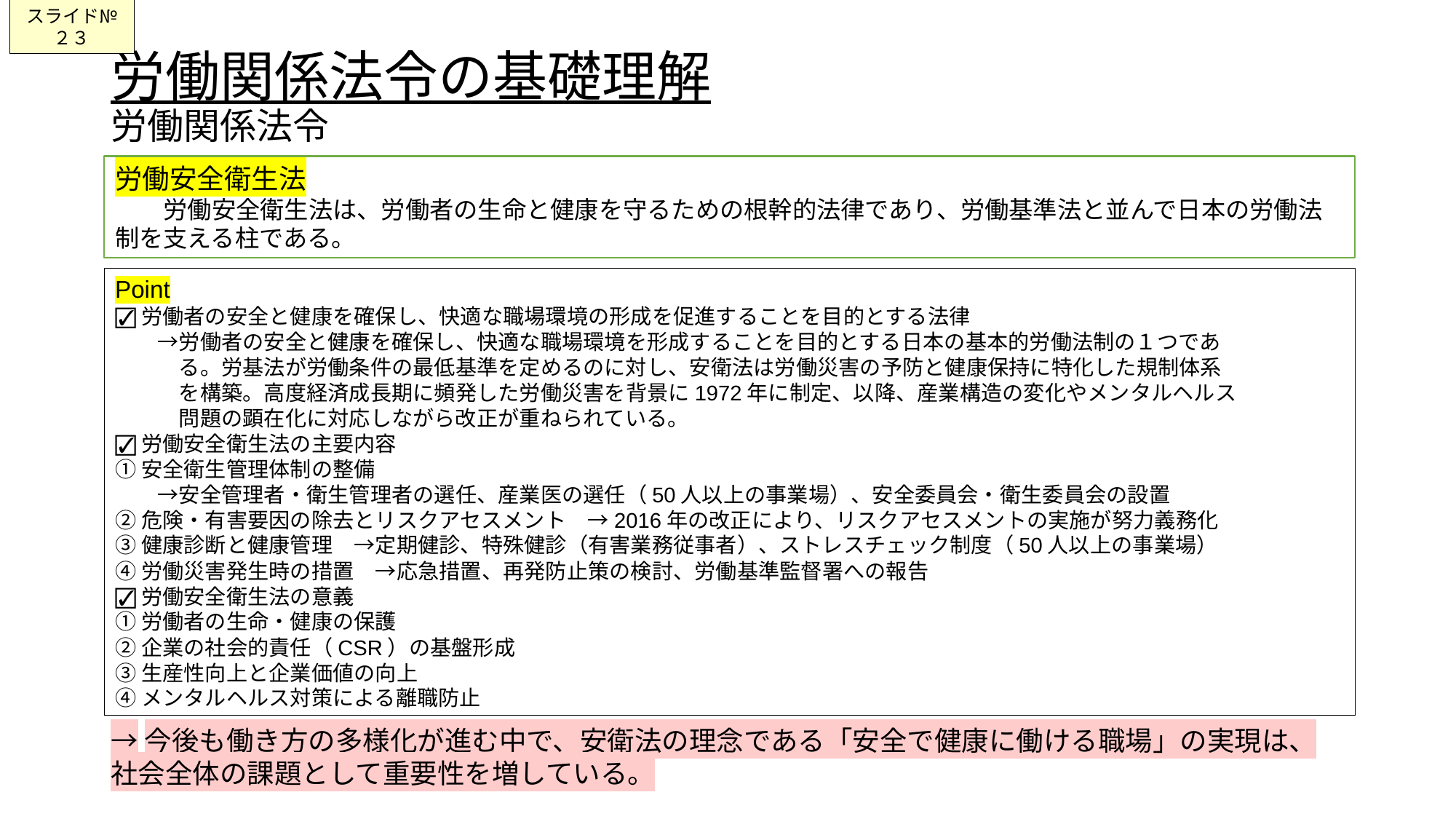

スライド№２３
# 労働関係法令の基礎理解 労働関係法令
労働安全衛生法
　　労働安全衛生法は、労働者の生命と健康を守るための根幹的法律であり、労働基準法と並んで日本の労働法制を支える柱である。
Point
☑労働者の安全と健康を確保し、快適な職場環境の形成を促進することを目的とする法律
　　→労働者の安全と健康を確保し、快適な職場環境を形成することを目的とする日本の基本的労働法制の１つであ
　　　る。労基法が労働条件の最低基準を定めるのに対し、安衛法は労働災害の予防と健康保持に特化した規制体系
　　　を構築。高度経済成長期に頻発した労働災害を背景に1972年に制定、以降、産業構造の変化やメンタルヘルス
　　　問題の顕在化に対応しながら改正が重ねられている。
☑労働安全衛生法の主要内容
①安全衛生管理体制の整備
　　→安全管理者・衛生管理者の選任、産業医の選任（50人以上の事業場）、安全委員会・衛生委員会の設置
②危険・有害要因の除去とリスクアセスメント　→2016年の改正により、リスクアセスメントの実施が努力義務化
③健康診断と健康管理　→定期健診、特殊健診（有害業務従事者）、ストレスチェック制度（50人以上の事業場）
④労働災害発生時の措置　→応急措置、再発防止策の検討、労働基準監督署への報告
☑労働安全衛生法の意義
①労働者の生命・健康の保護
②企業の社会的責任（CSR）の基盤形成
③生産性向上と企業価値の向上
④メンタルヘルス対策による離職防止
→今後も働き方の多様化が進む中で、安衛法の理念である「安全で健康に働ける職場」の実現は、社会全体の課題として重要性を増している。